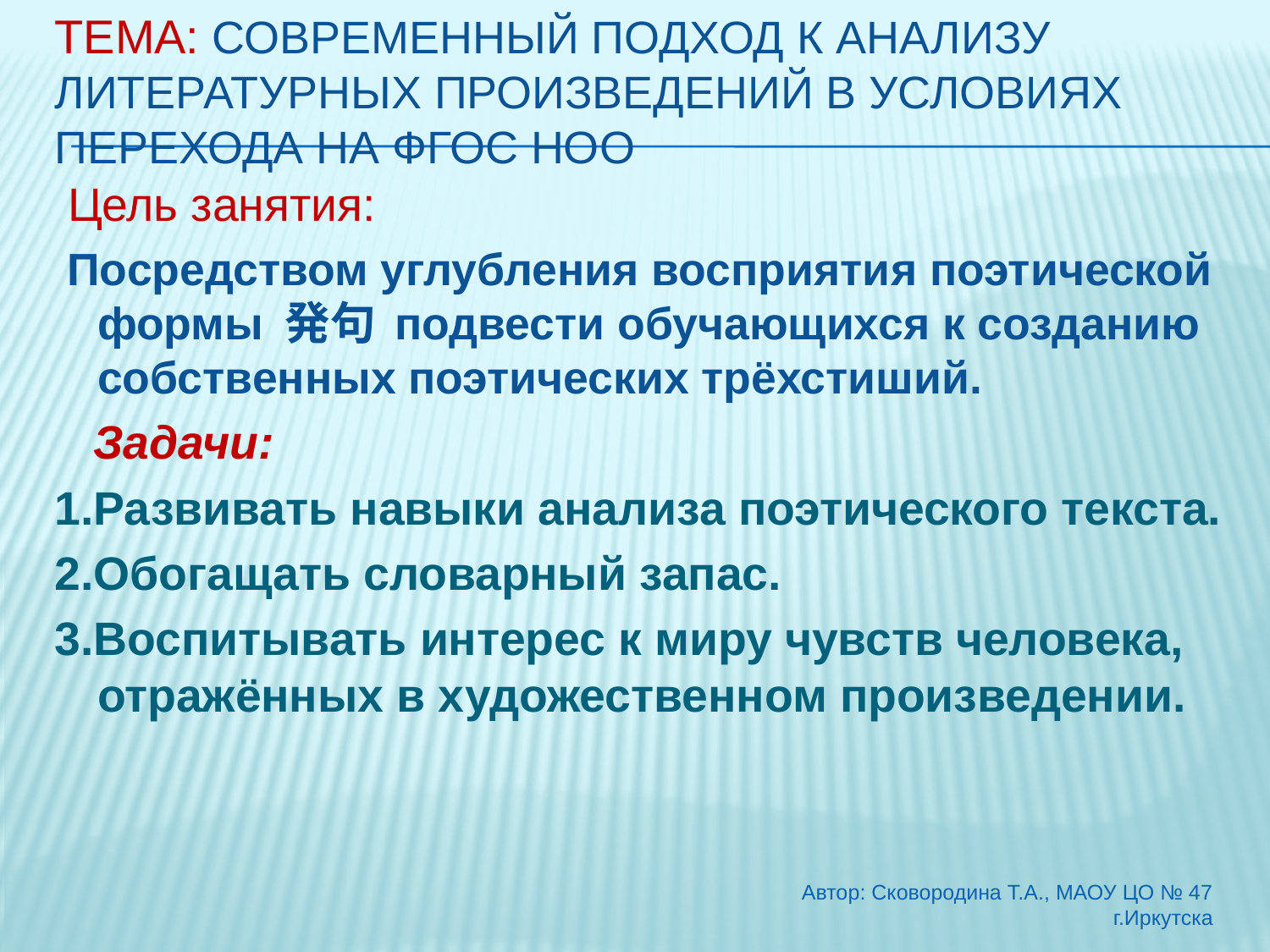

# Тема: Современный подход к анализу литературных произведений в условиях перехода на ФГОС НОО
 Цель занятия:
 Посредством углубления восприятия поэтической формы 発句 подвести обучающихся к созданию собственных поэтических трёхстиший.
   Задачи:
1.Развивать навыки анализа поэтического текста.
2.Обогащать словарный запас.
3.Воспитывать интерес к миру чувств человека, отражённых в художественном произведении.

Автор: Сковородина Т.А., МАОУ ЦО № 47 г.Иркутска